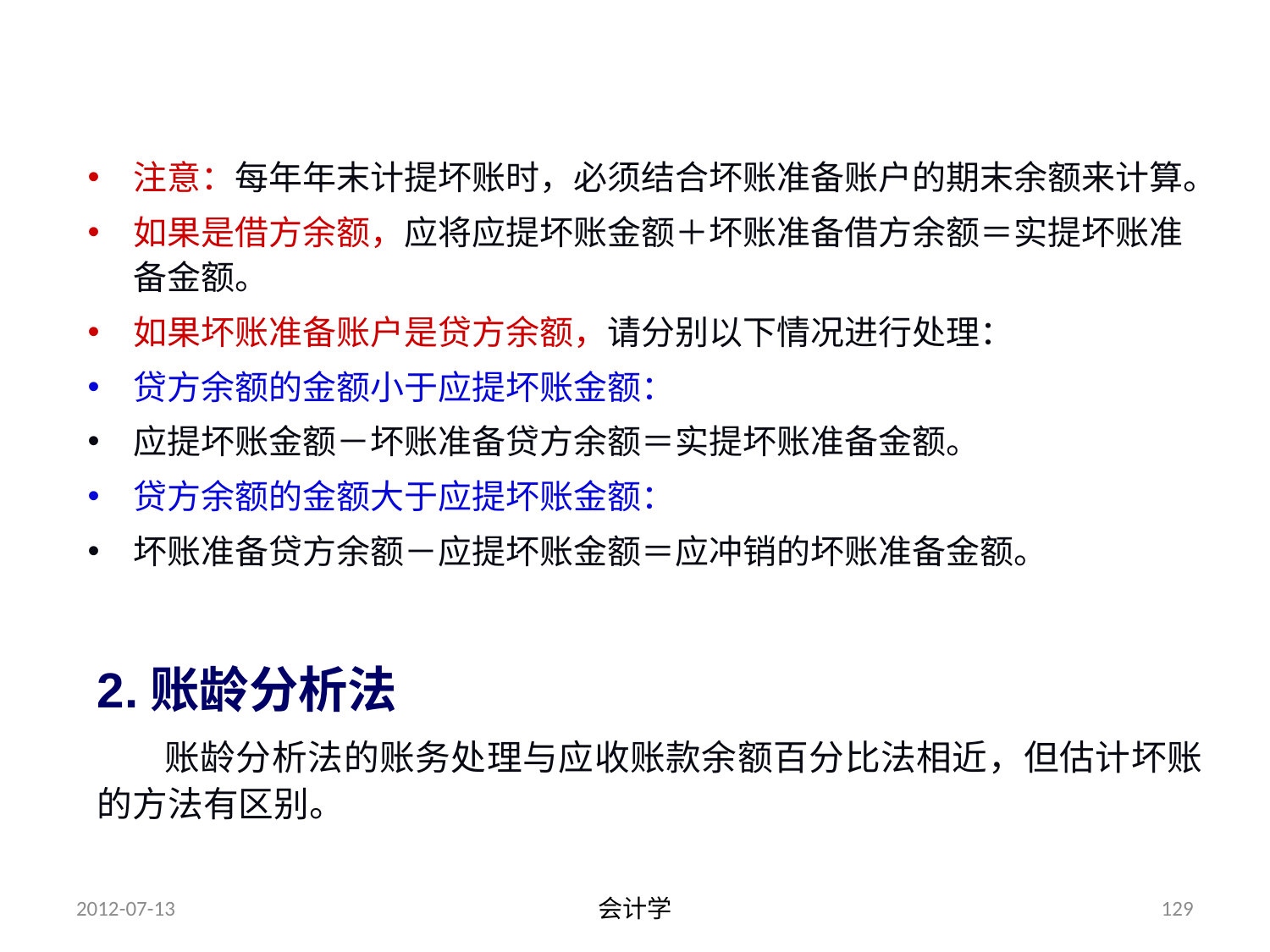

注意：每年年末计提坏账时，必须结合坏账准备账户的期末余额来计算。
如果是借方余额，应将应提坏账金额＋坏账准备借方余额＝实提坏账准备金额。
如果坏账准备账户是贷方余额，请分别以下情况进行处理：
贷方余额的金额小于应提坏账金额：
应提坏账金额－坏账准备贷方余额＝实提坏账准备金额。
贷方余额的金额大于应提坏账金额：
坏账准备贷方余额－应提坏账金额＝应冲销的坏账准备金额。
2.账龄分析法
       账龄分析法的账务处理与应收账款余额百分比法相近，但估计坏账的方法有区别。
2012-07-13
会计学
129